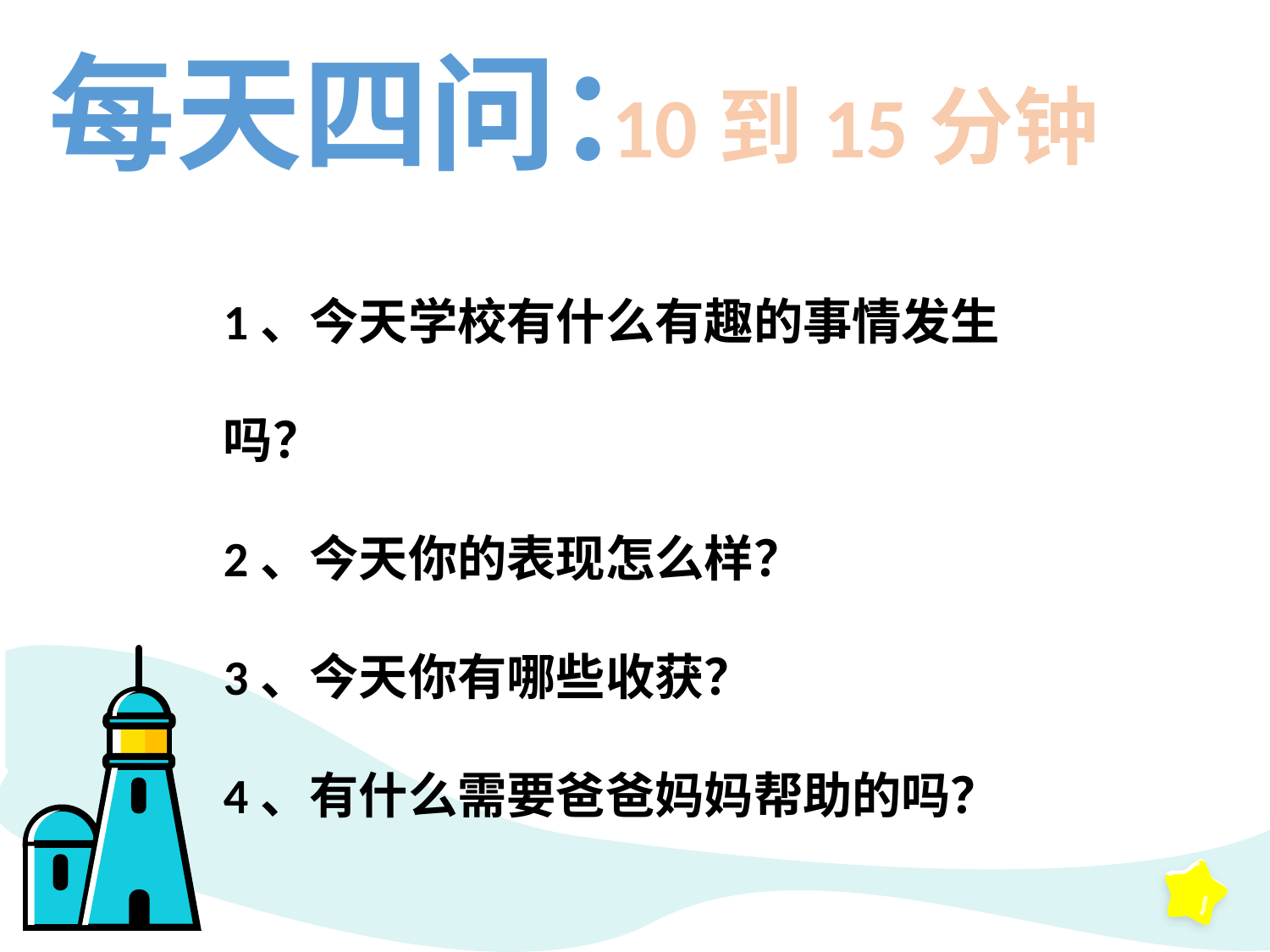

每天四问：
10到15分钟
1、今天学校有什么有趣的事情发生吗？
2、今天你的表现怎么样？
3、今天你有哪些收获？
4、有什么需要爸爸妈妈帮助的吗？